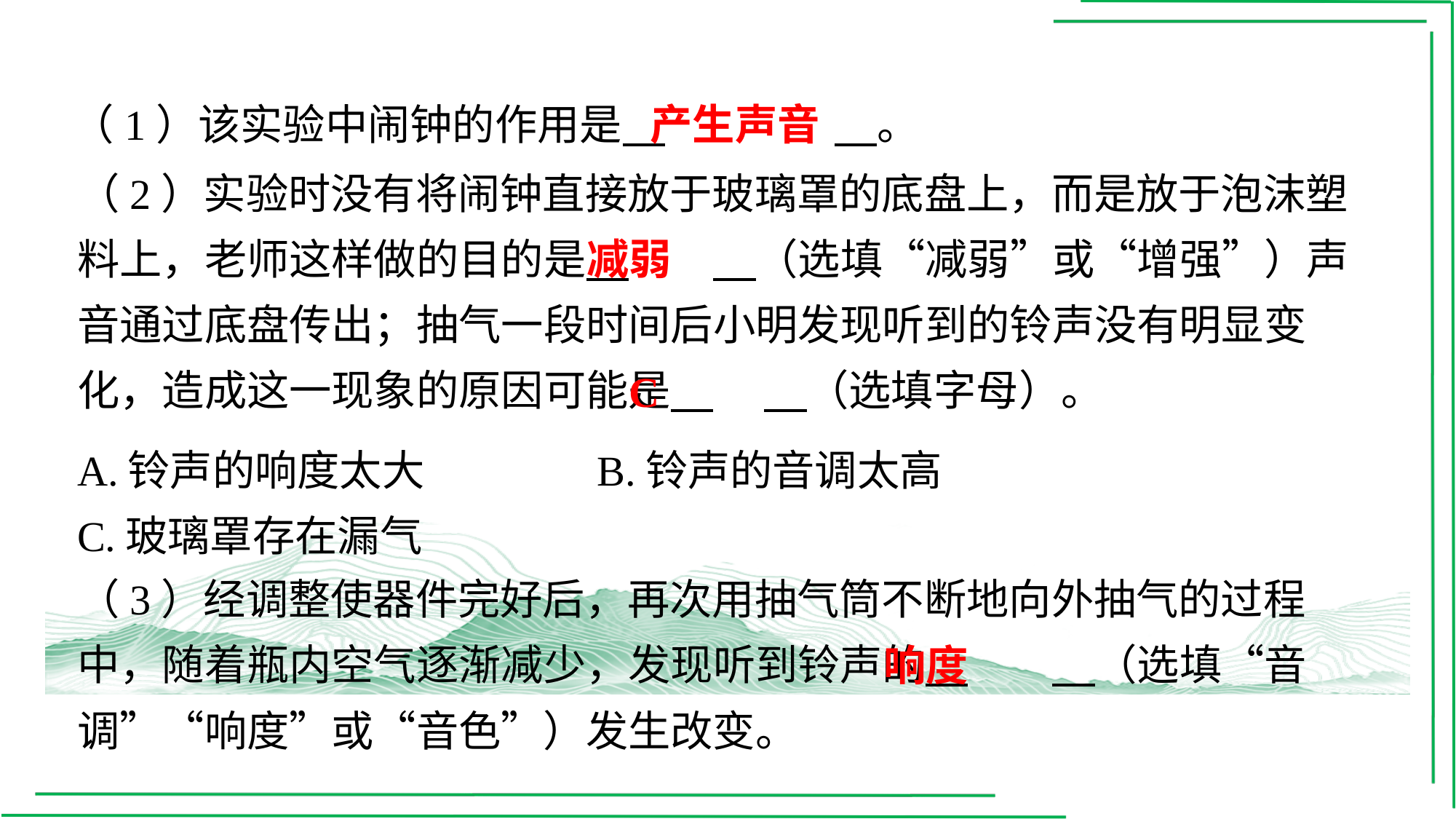

产生声音
（1）该实验中闹钟的作用是 　产生声音　⁠。
（2）实验时没有将闹钟直接放于玻璃罩的底盘上，而是放于泡沫塑料上，老师这样做的目的是 　减弱　⁠（选填“减弱”或“增强”）声音通过底盘传出；抽气一段时间后小明发现听到的铃声没有明显变化，造成这一现象的原因可能是 　C　⁠（选填字母）。
减弱
C
| A.铃声的响度太大 | B.铃声的音调太高 |
| --- | --- |
| C.玻璃罩存在漏气 |  |
（3）经调整使器件完好后，再次用抽气筒不断地向外抽气的过程中，随着瓶内空气逐渐减少，发现听到铃声的 　响度　⁠（选填“音调”“响度”或“音色”）发生改变。
响度